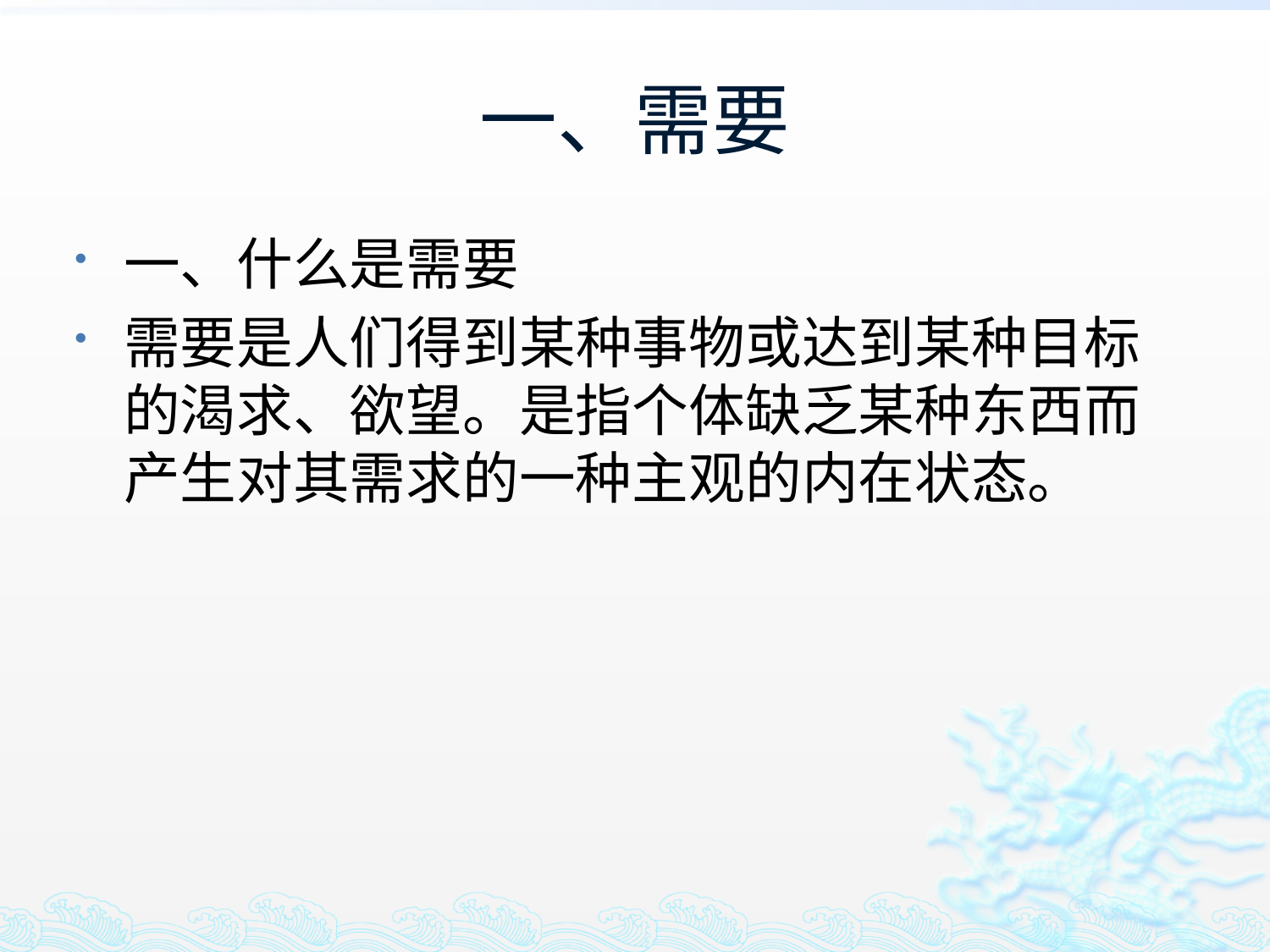

# 一、需要
一、什么是需要
需要是人们得到某种事物或达到某种目标的渴求、欲望。是指个体缺乏某种东西而产生对其需求的一种主观的内在状态。